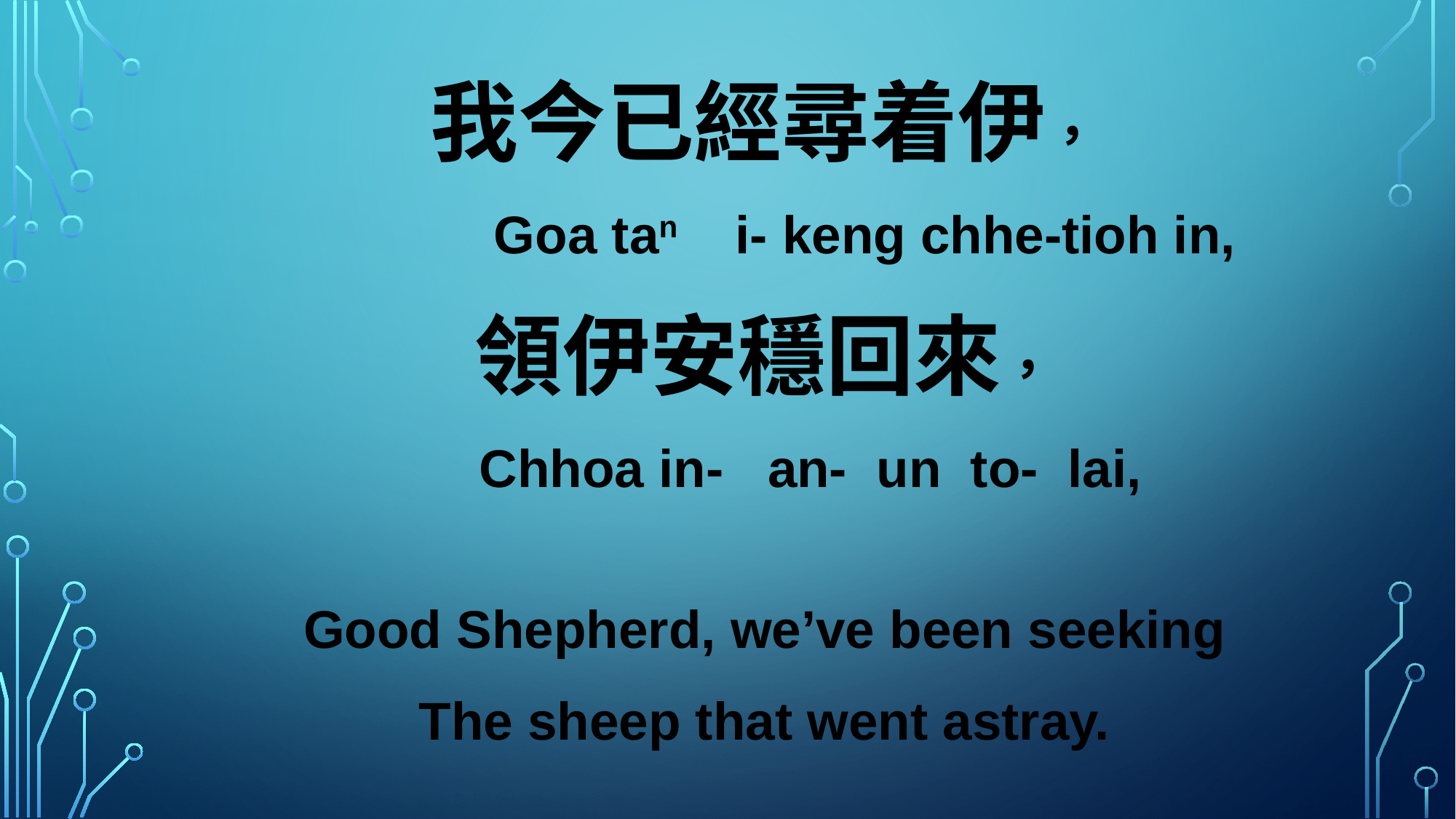

我今已經尋着伊，
                 Goa tan      i- keng chhe-tioh in,
領伊安穩回來，
                Chhoa in-   an-  un  to-  lai,

Good Shepherd, we’ve been seeking
The sheep that went astray.